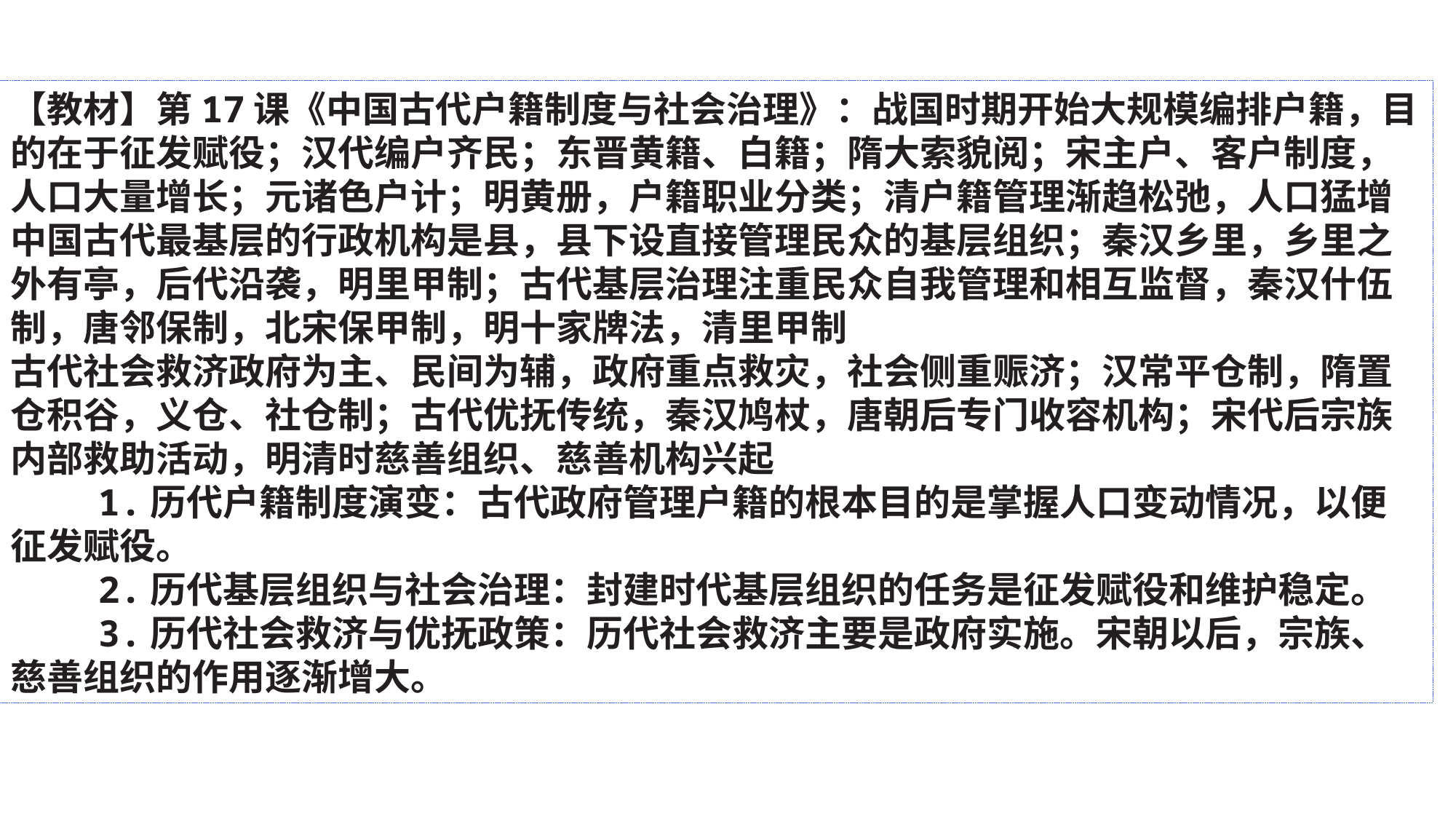

【教材】第17课《中国古代户籍制度与社会治理》：战国时期开始大规模编排户籍，目的在于征发赋役；汉代编户齐民；东晋黄籍、白籍；隋大索貌阅；宋主户、客户制度，人口大量增长；元诸色户计；明黄册，户籍职业分类；清户籍管理渐趋松弛，人口猛增
中国古代最基层的行政机构是县，县下设直接管理民众的基层组织；秦汉乡里，乡里之外有亭，后代沿袭，明里甲制；古代基层治理注重民众自我管理和相互监督，秦汉什伍制，唐邻保制，北宋保甲制，明十家牌法，清里甲制
古代社会救济政府为主、民间为辅，政府重点救灾，社会侧重赈济；汉常平仓制，隋置仓积谷，义仓、社仓制；古代优抚传统，秦汉鸠杖，唐朝后专门收容机构；宋代后宗族内部救助活动，明清时慈善组织、慈善机构兴起
    1.历代户籍制度演变：古代政府管理户籍的根本目的是掌握人口变动情况，以便征发赋役。
    2.历代基层组织与社会治理：封建时代基层组织的任务是征发赋役和维护稳定。
    3.历代社会救济与优抚政策：历代社会救济主要是政府实施。宋朝以后，宗族、慈善组织的作用逐渐增大。